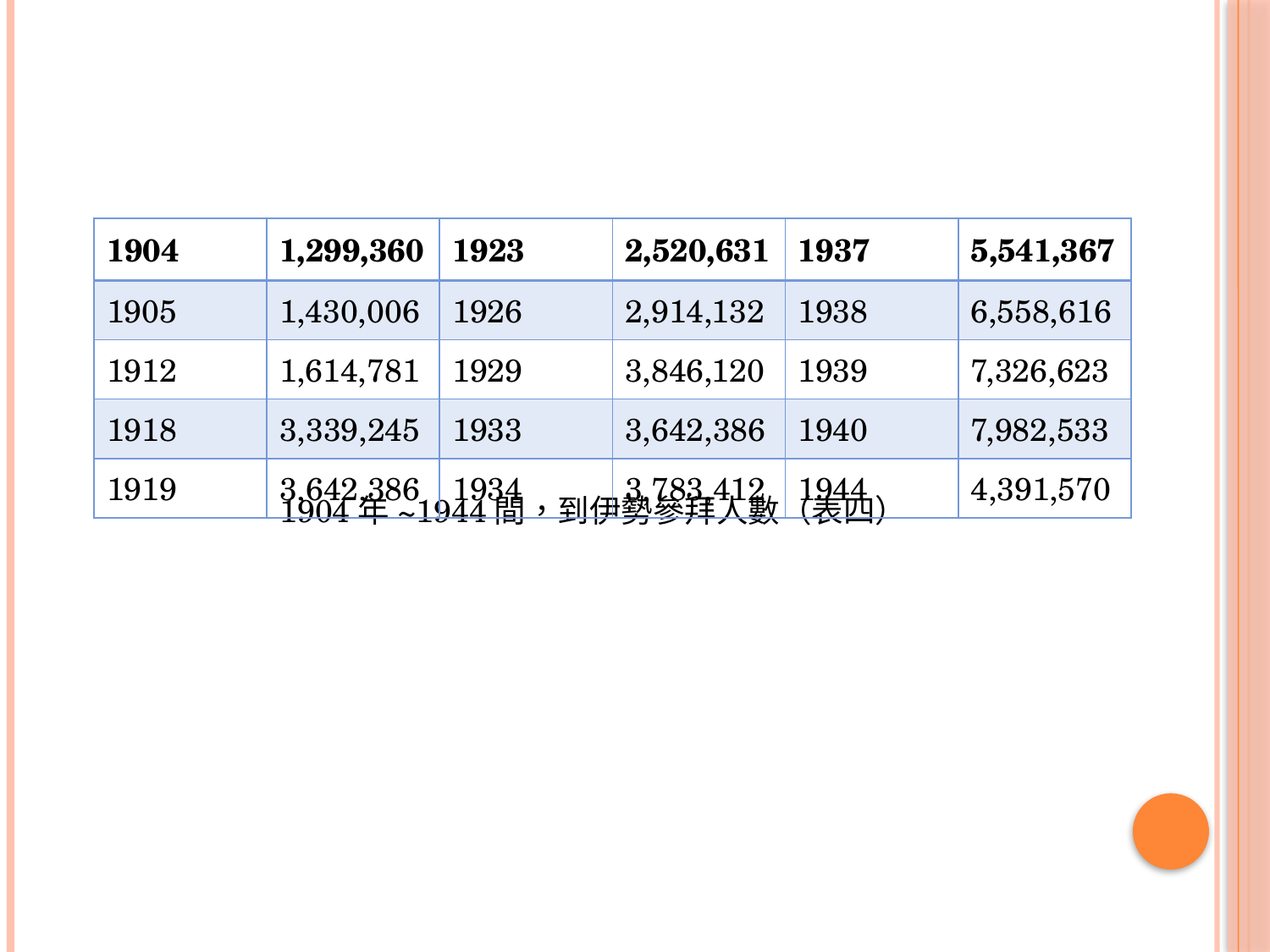

| 1904 | 1,299,360 | 1923 | 2,520,631 | 1937 | 5,541,367 |
| --- | --- | --- | --- | --- | --- |
| 1905 | 1,430,006 | 1926 | 2,914,132 | 1938 | 6,558,616 |
| 1912 | 1,614,781 | 1929 | 3,846,120 | 1939 | 7,326,623 |
| 1918 | 3,339,245 | 1933 | 3,642,386 | 1940 | 7,982,533 |
| 1919 | 3,642,386 | 1934 | 3,783,412 | 1944 | 4,391,570 |
# 1904年~1944間，到伊勢參拜人數（表四）